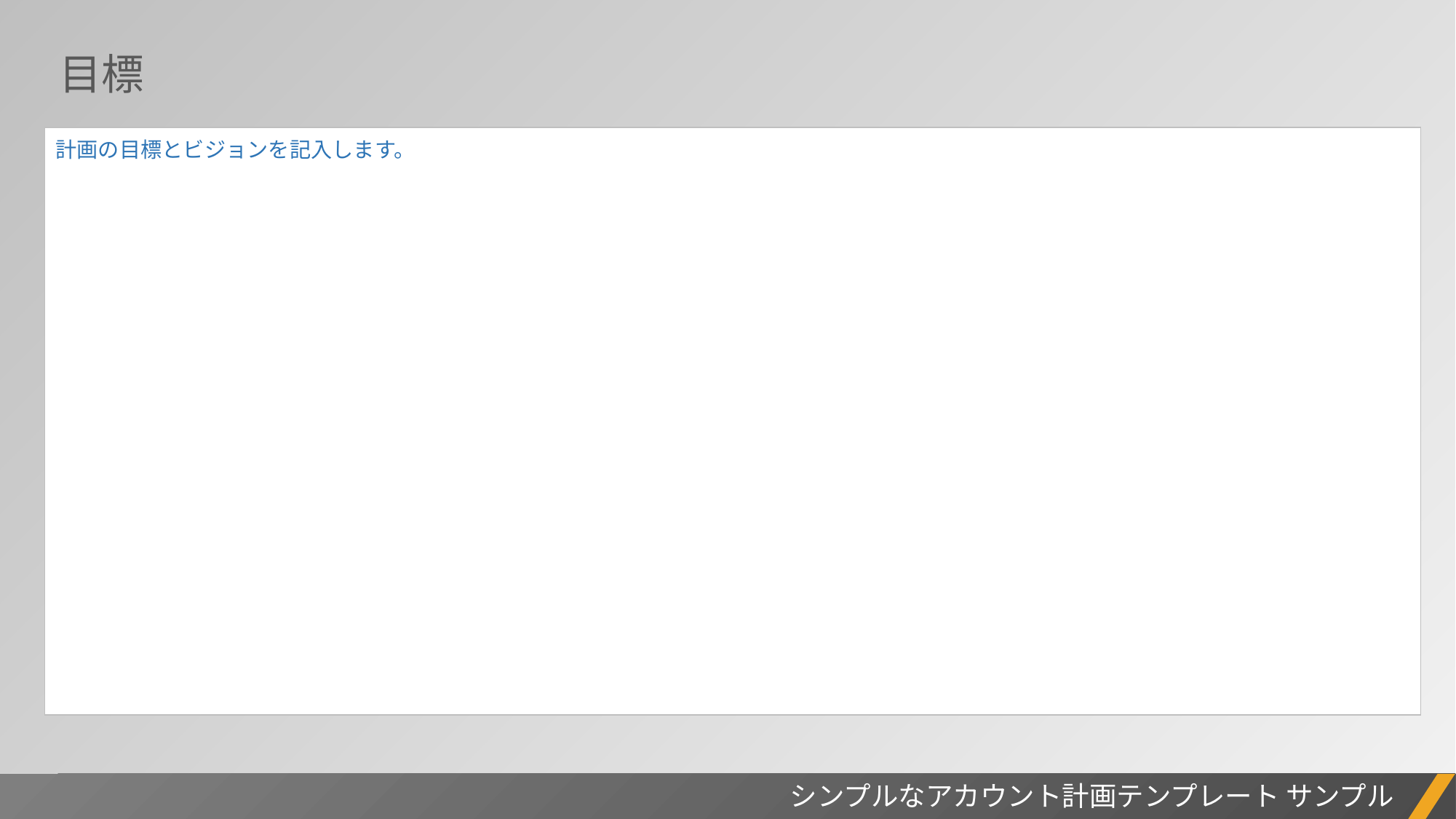

目標
| 計画の目標とビジョンを記入します。 |
| --- |
シンプルなアカウント計画テンプレート サンプル